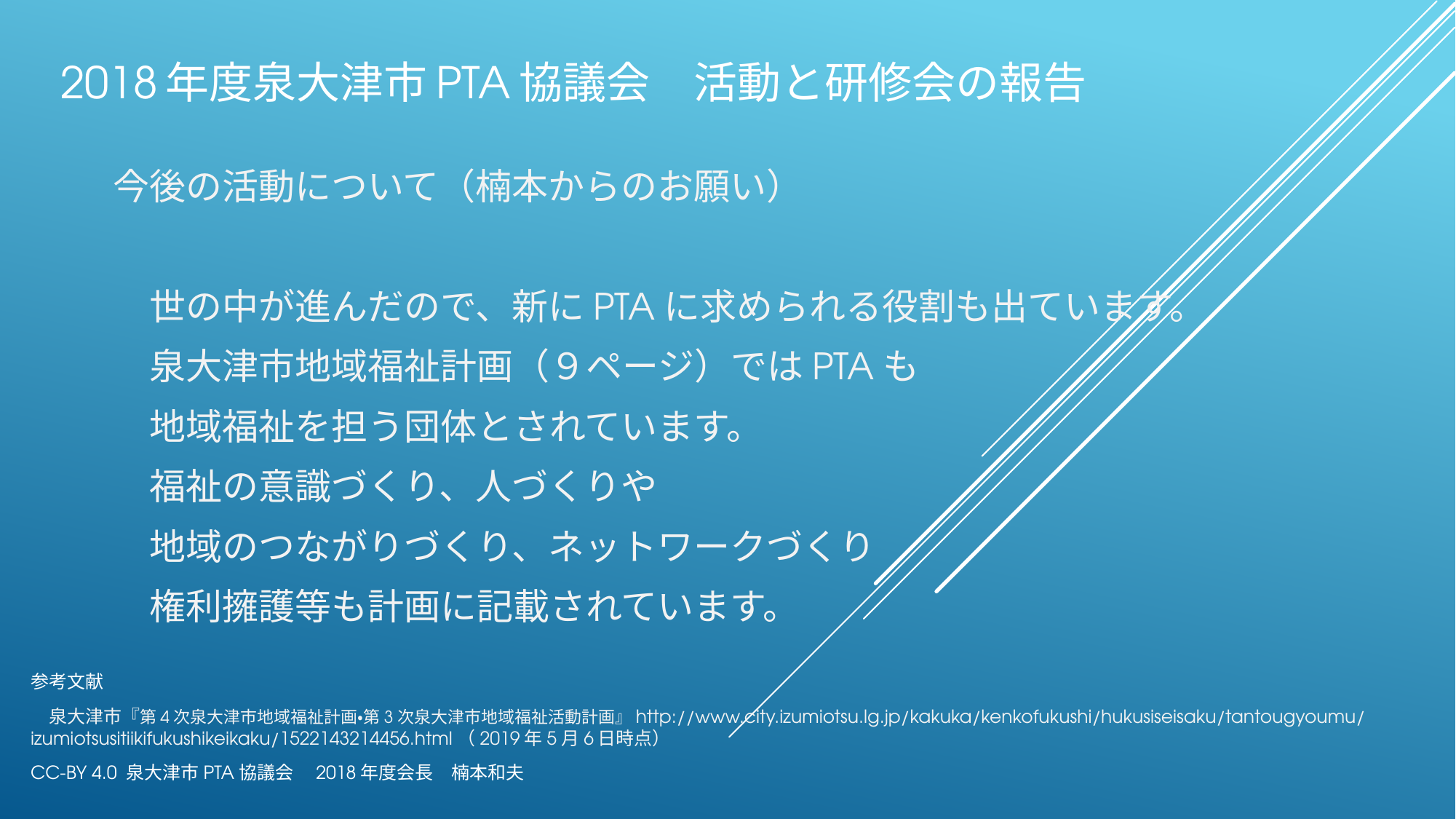

# 2018年度泉大津市PTA協議会　活動と研修会の報告
今後の活動について（楠本からのお願い）

　世の中が進んだので、新にPTAに求められる役割も出ています。
　泉大津市地域福祉計画（９ページ）ではPTAも
　地域福祉を担う団体とされています。
　福祉の意識づくり、人づくりや
　地域のつながりづくり、ネットワークづくり
　権利擁護等も計画に記載されています。

参考文献
　泉大津市『第4次泉大津市地域福祉計画・第3次泉大津市地域福祉活動計画』http://www.city.izumiotsu.lg.jp/kakuka/kenkofukushi/hukusiseisaku/tantougyoumu/izumiotsusitiikifukushikeikaku/1522143214456.html（2019年5月6日時点）
CC-BY 4.0 泉大津市PTA協議会　2018年度会長　楠本和夫